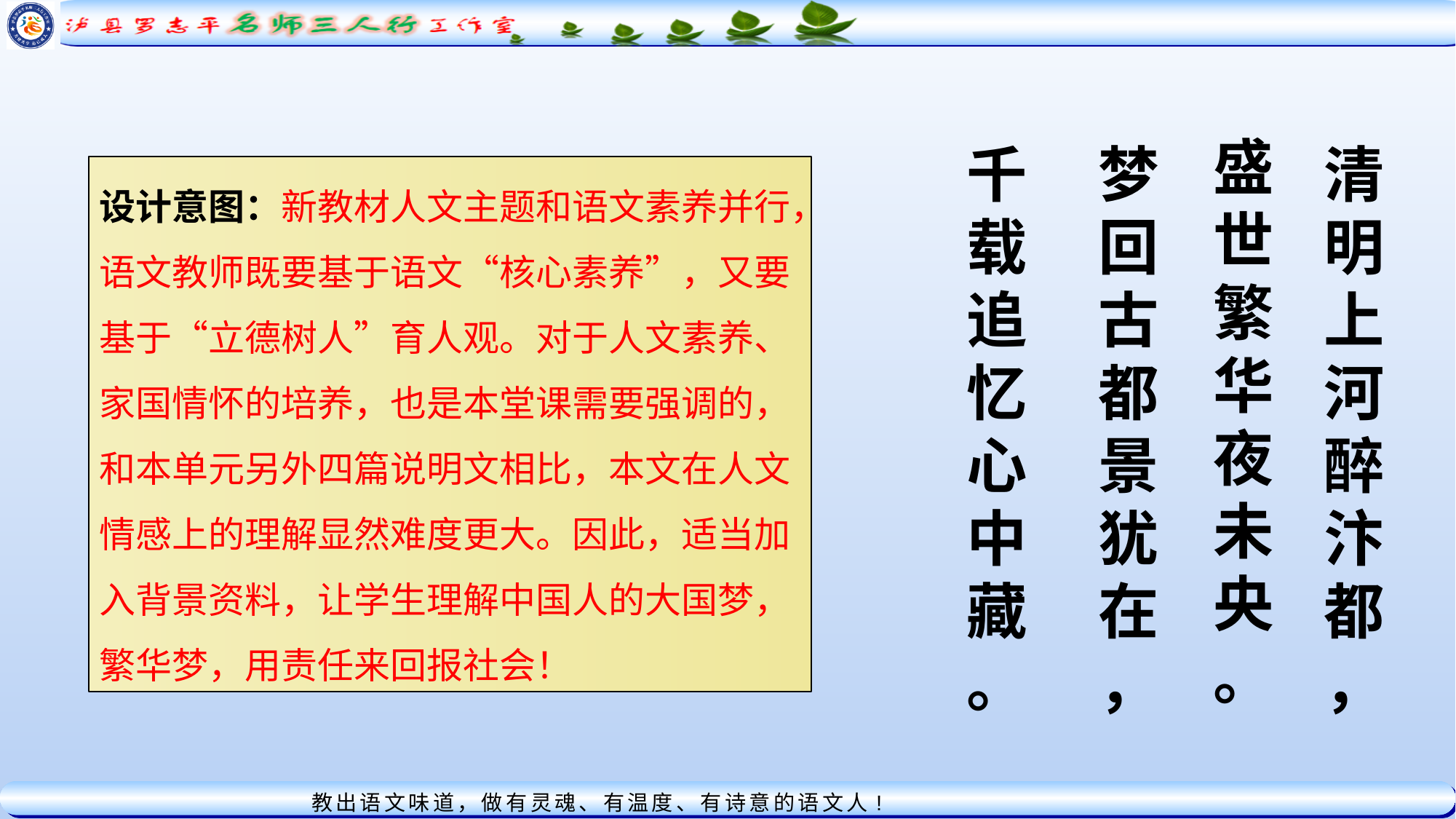

盛
世
繁
华
夜
未
央
。
千
载
追
忆
心
中
藏
。
梦
回
古
都
景
犹
在
，
清
明
上
河
醉
汴
都
，
设计意图：新教材人文主题和语文素养并行，语文教师既要基于语文“核心素养”，又要基于“立德树人”育人观。对于人文素养、家国情怀的培养，也是本堂课需要强调的，和本单元另外四篇说明文相比，本文在人文情感上的理解显然难度更大。因此，适当加入背景资料，让学生理解中国人的大国梦，繁华梦，用责任来回报社会！